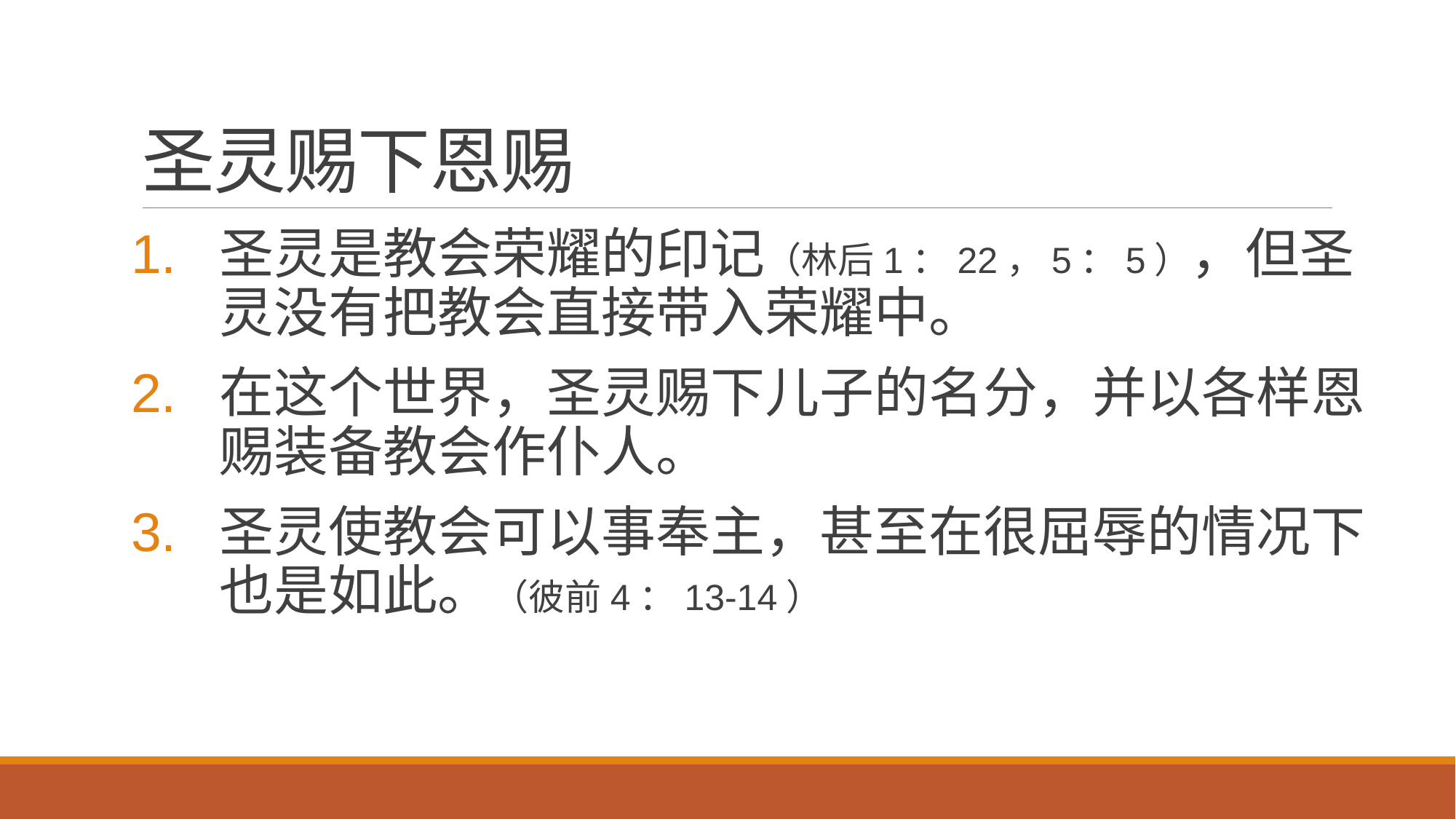

# 圣灵赐下恩赐
圣灵是教会荣耀的印记（林后1：22，5：5），但圣灵没有把教会直接带入荣耀中。
在这个世界，圣灵赐下儿子的名分，并以各样恩赐装备教会作仆人。
圣灵使教会可以事奉主，甚至在很屈辱的情况下也是如此。（彼前4：13-14）